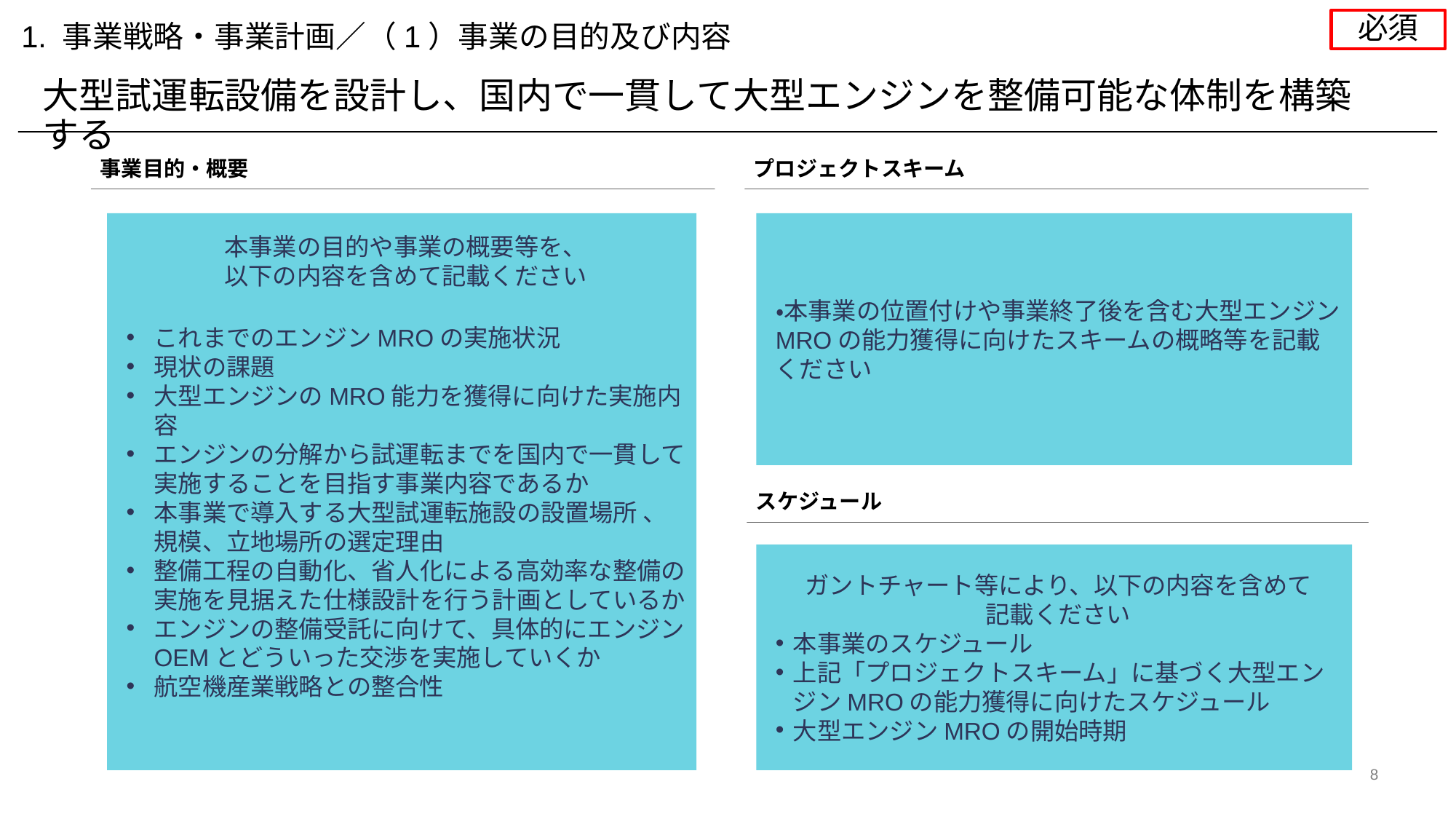

必須
1. 事業戦略・事業計画／（1）事業の目的及び内容
大型試運転設備を設計し、国内で一貫して大型エンジンを整備可能な体制を構築する
事業目的・概要
プロジェクトスキーム
本事業の目的や事業の概要等を、
以下の内容を含めて記載ください
これまでのエンジンMROの実施状況
現状の課題
大型エンジンのMRO能力を獲得に向けた実施内容
エンジンの分解から試運転までを国内で一貫して実施することを目指す事業内容であるか
本事業で導入する大型試運転施設の設置場所 、規模、立地場所の選定理由
整備工程の自動化、省人化による高効率な整備の実施を見据えた仕様設計を行う計画としているか
エンジンの整備受託に向けて、具体的にエンジンOEMとどういった交渉を実施していくか
航空機産業戦略との整合性

・本事業の位置付けや事業終了後を含む大型エンジンMROの能力獲得に向けたスキームの概略等を記載ください
スケジュール
ガントチャート等により、以下の内容を含めて
記載ください
本事業のスケジュール
上記「プロジェクトスキーム」に基づく大型エンジンMROの能力獲得に向けたスケジュール
大型エンジンMROの開始時期